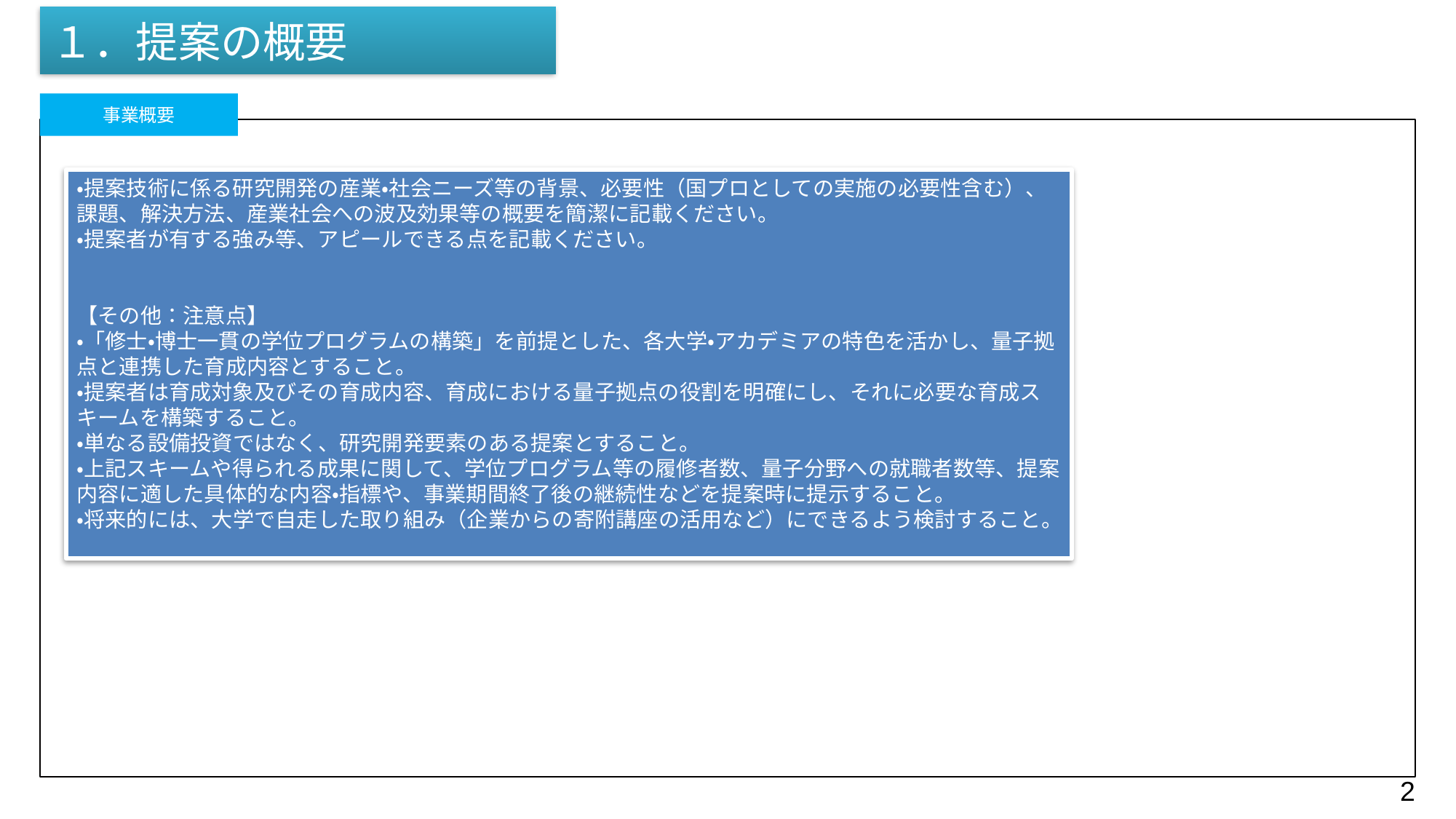

# １．提案の概要
事業概要

・提案技術に係る研究開発の産業・社会ニーズ等の背景、必要性（国プロとしての実施の必要性含む）、課題、解決方法、産業社会への波及効果等の概要を簡潔に記載ください。
・提案者が有する強み等、アピールできる点を記載ください。

【その他：注意点】
・「修士・博士一貫の学位プログラムの構築」を前提とした、各大学・アカデミアの特色を活かし、量子拠点と連携した育成内容とすること。
・提案者は育成対象及びその育成内容、育成における量子拠点の役割を明確にし、それに必要な育成スキームを構築すること。
・単なる設備投資ではなく、研究開発要素のある提案とすること。
・上記スキームや得られる成果に関して、学位プログラム等の履修者数、量子分野への就職者数等、提案内容に適した具体的な内容・指標や、事業期間終了後の継続性などを提案時に提示すること。
・将来的には、大学で自走した取り組み（企業からの寄附講座の活用など）にできるよう検討すること。

2